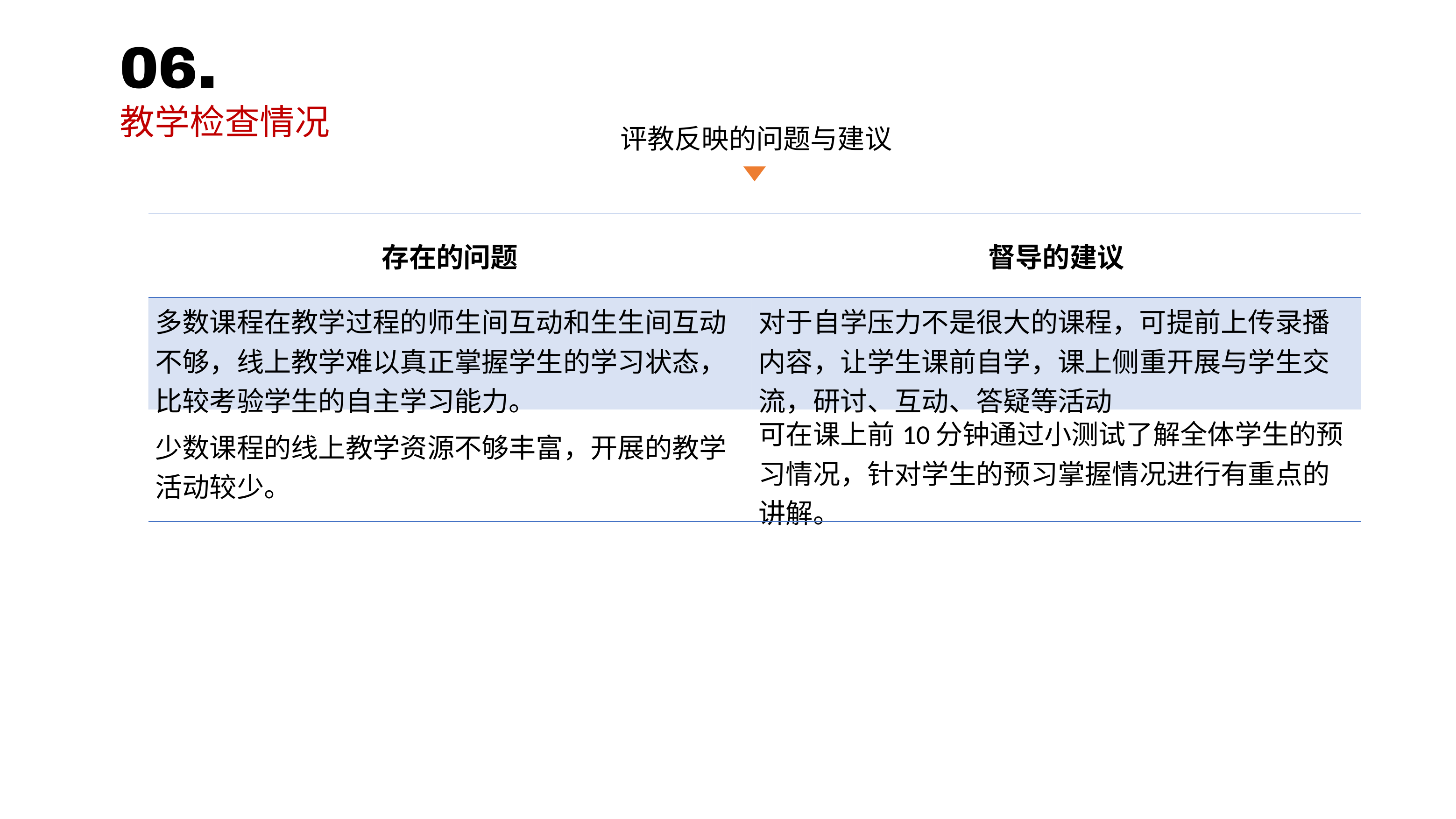

06.
教学检查情况
评教反映的问题与建议

| 存在的问题 | 督导的建议 |
| --- | --- |
| 多数课程在教学过程的师生间互动和生生间互动不够，线上教学难以真正掌握学生的学习状态，比较考验学生的自主学习能力。 | 对于自学压力不是很大的课程，可提前上传录播内容，让学生课前自学，课上侧重开展与学生交流，研讨、互动、答疑等活动 |
| 少数课程的线上教学资源不够丰富，开展的教学活动较少。 | 可在课上前10分钟通过小测试了解全体学生的预习情况，针对学生的预习掌握情况进行有重点的讲解。 |